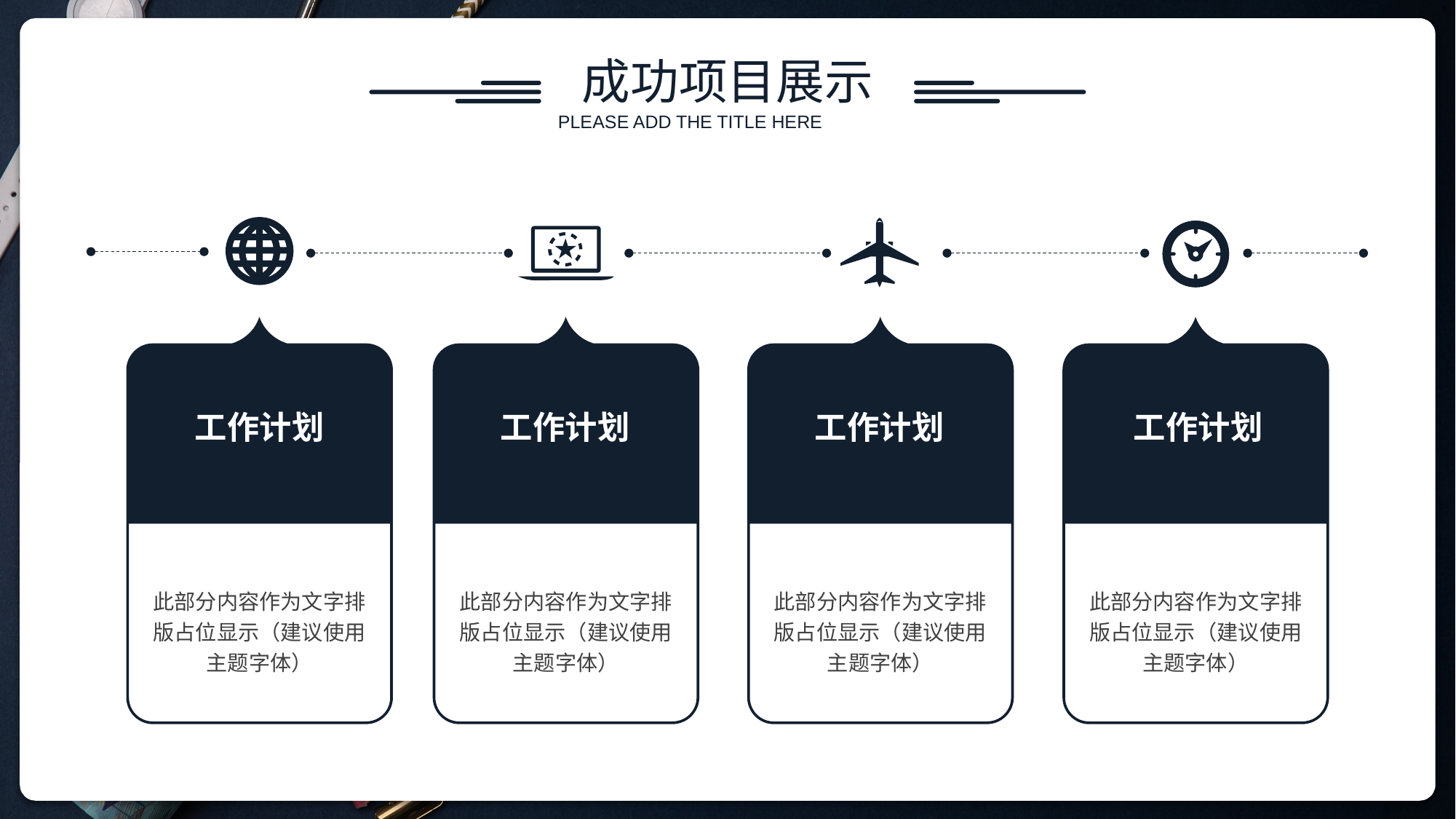

成功项目展示
PLEASE ADD THE TITLE HERE

此部分内容作为文字排版占位显示（建议使用主题字体）
工作计划
此部分内容作为文字排版占位显示（建议使用主题字体）
工作计划
此部分内容作为文字排版占位显示（建议使用主题字体）
工作计划
此部分内容作为文字排版占位显示（建议使用主题字体）
工作计划